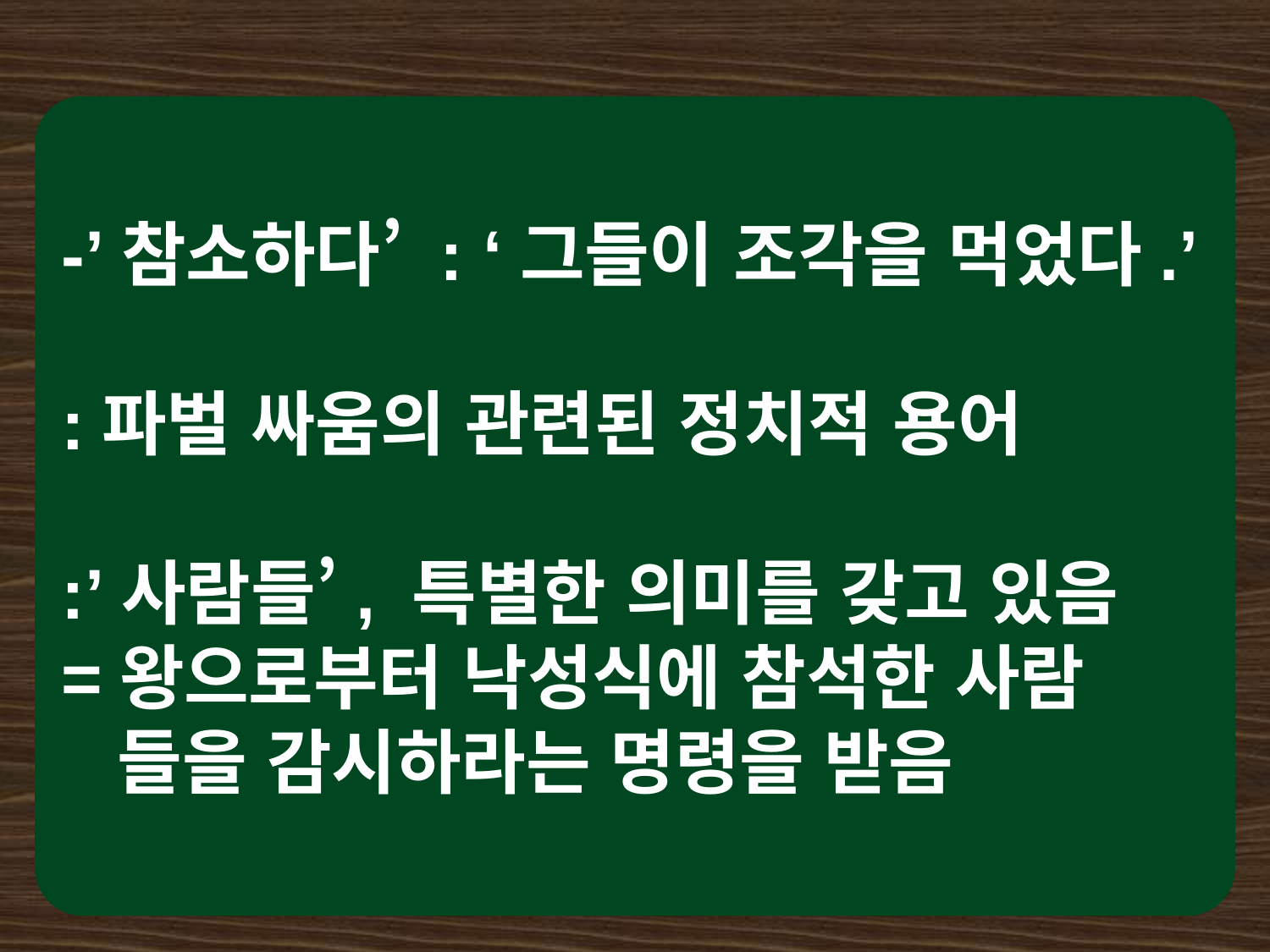

-’참소하다’ : ‘그들이 조각을 먹었다.’

:파벌 싸움의 관련된 정치적 용어

:’사람들’, 특별한 의미를 갖고 있음
=왕으로부터 낙성식에 참석한 사람
  들을 감시하라는 명령을 받음